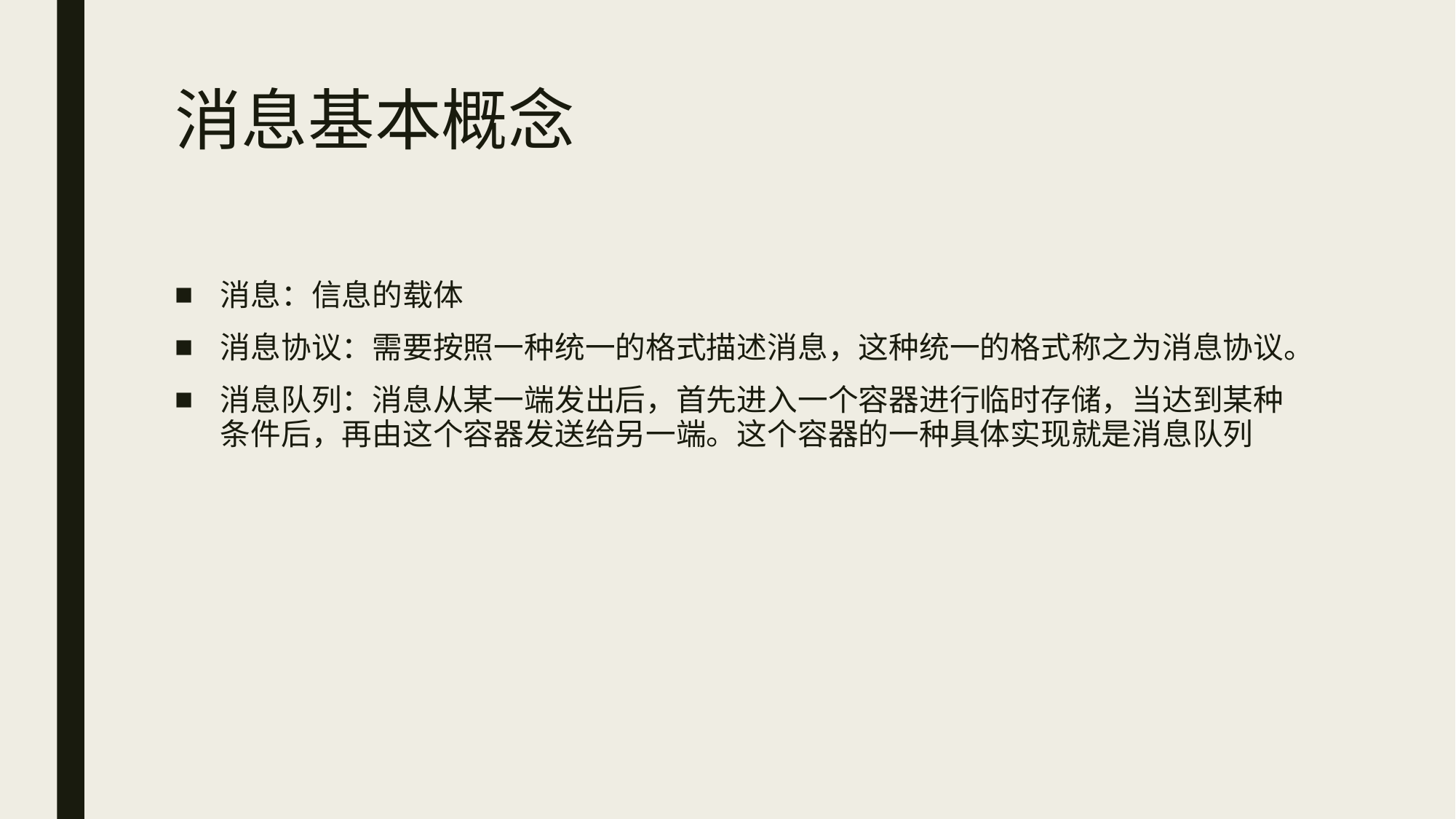

# 消息基本概念
消息：信息的载体
消息协议：需要按照一种统一的格式描述消息，这种统一的格式称之为消息协议。
消息队列：消息从某一端发出后，首先进入一个容器进行临时存储，当达到某种条件后，再由这个容器发送给另一端。这个容器的一种具体实现就是消息队列